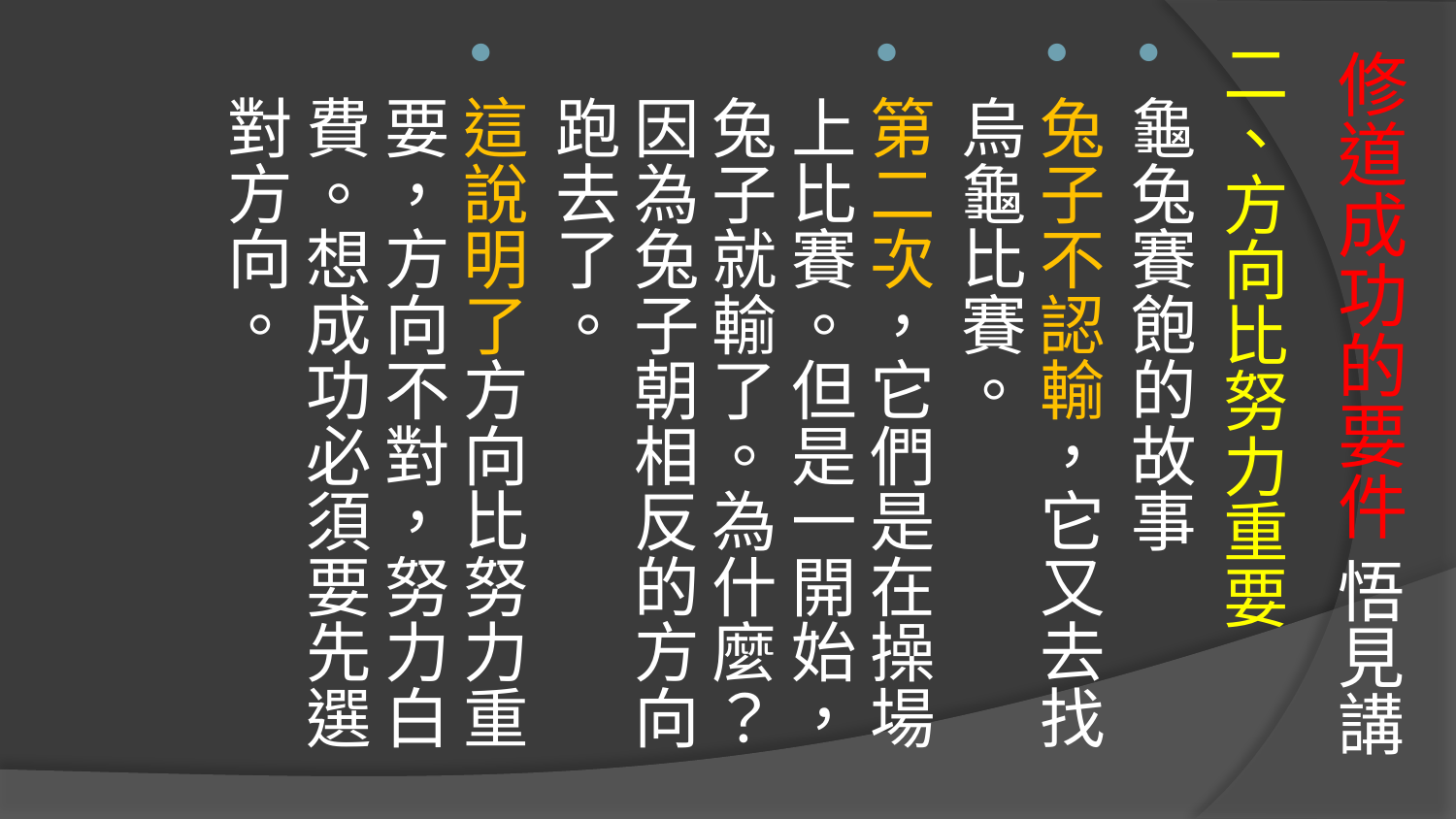

# 修道成功的要件 悟見講
二、方向比努力重要
龜兔賽飽的故事
兔子不認輸，它又去找烏龜比賽。
第二次，它們是在操場上比賽。但是一開始，兔子就輸了。為什麼？因為兔子朝相反的方向跑去了。
這說明了方向比努力重要，方向不對，努力白費。想成功必須要先選對方向。